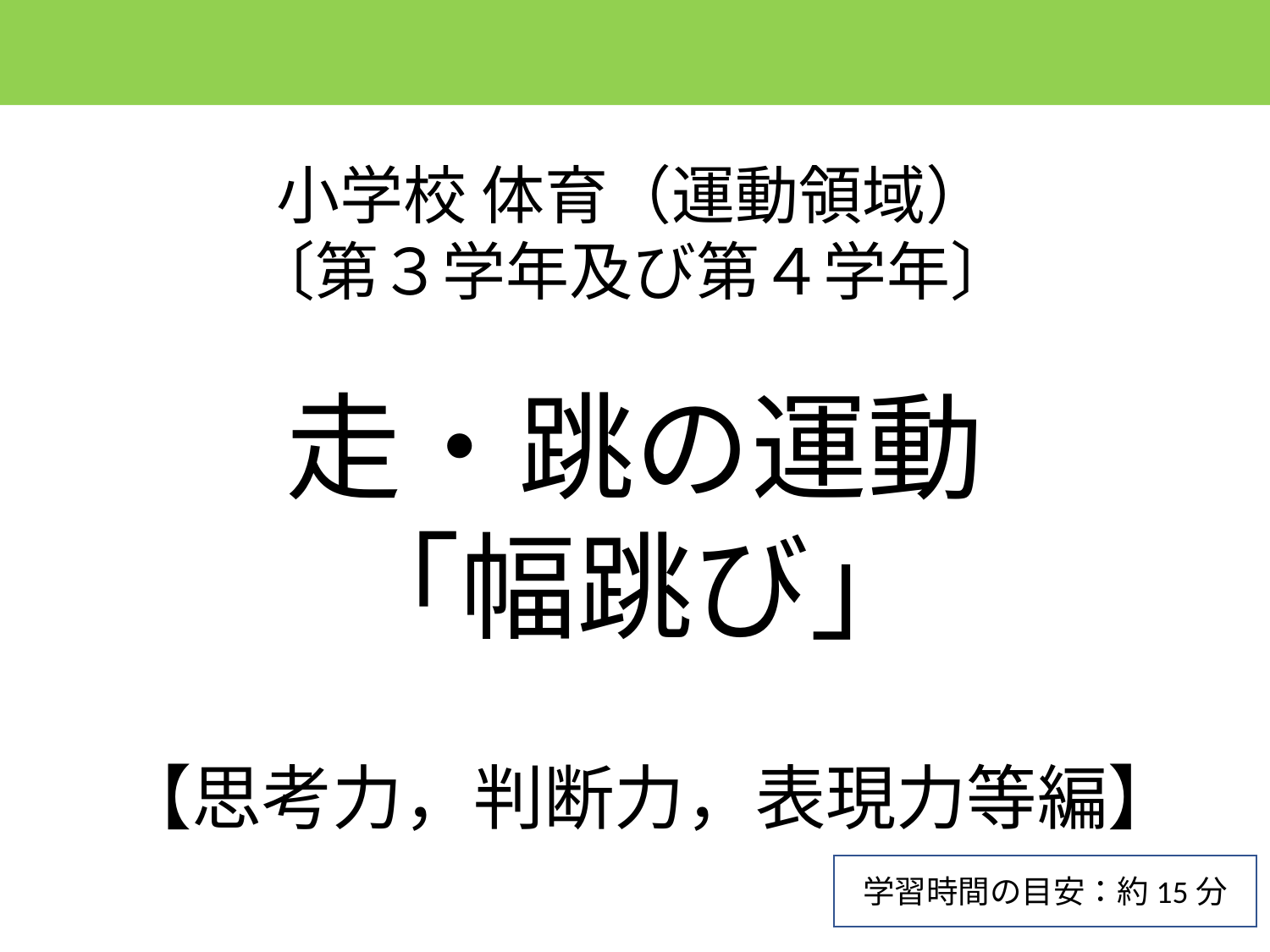

小学校 体育（運動領域）
〔第３学年及び第４学年〕
走・跳の運動
「幅跳び」

【思考力，判断力，表現力等編】
学習時間の目安：約15分
1